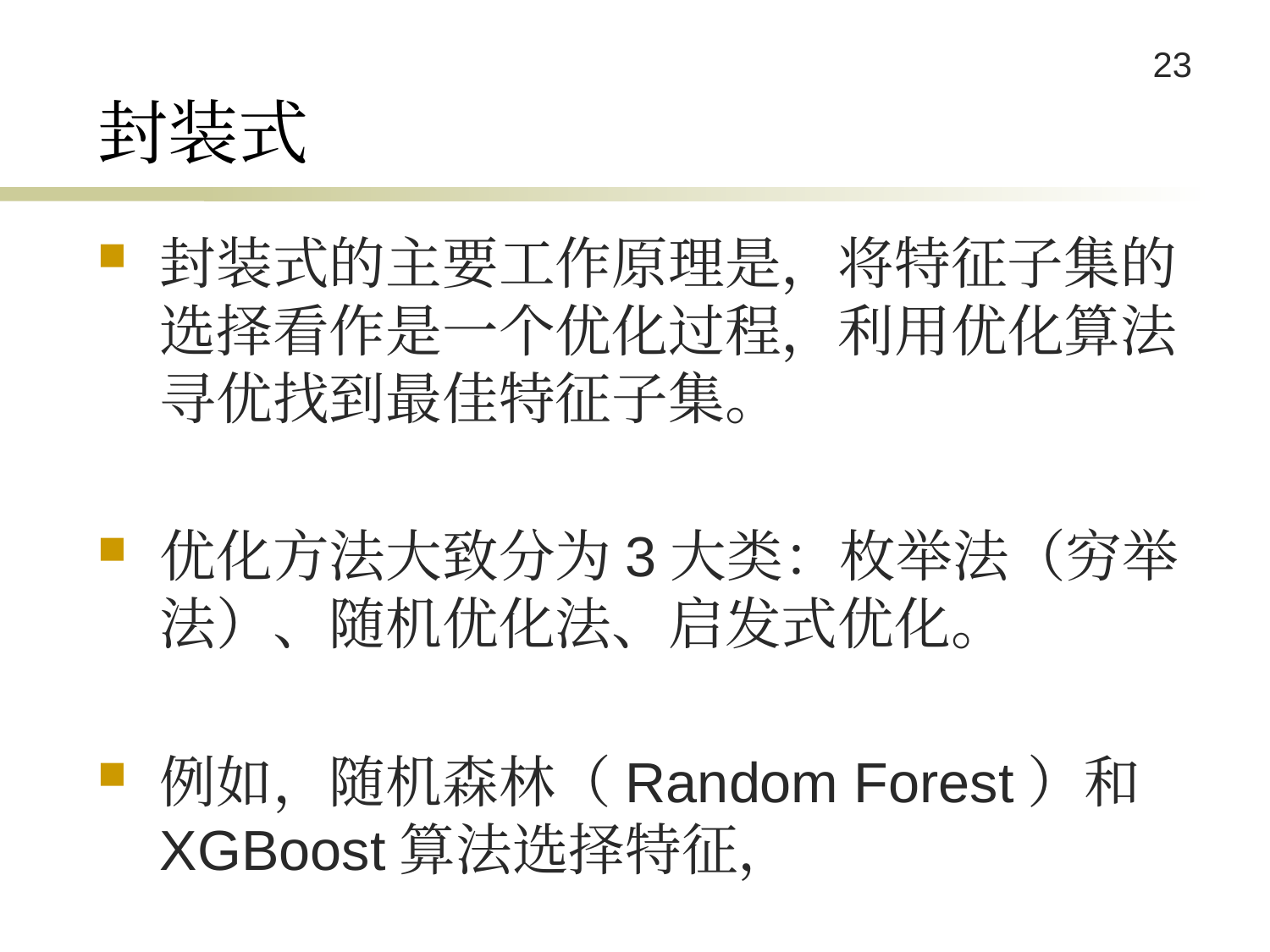

# 封装式
封装式的主要工作原理是，将特征子集的选择看作是一个优化过程，利用优化算法寻优找到最佳特征子集。

优化方法大致分为3大类：枚举法（穷举法）、随机优化法、启发式优化。

例如，随机森林（Random Forest）和XGBoost算法选择特征，